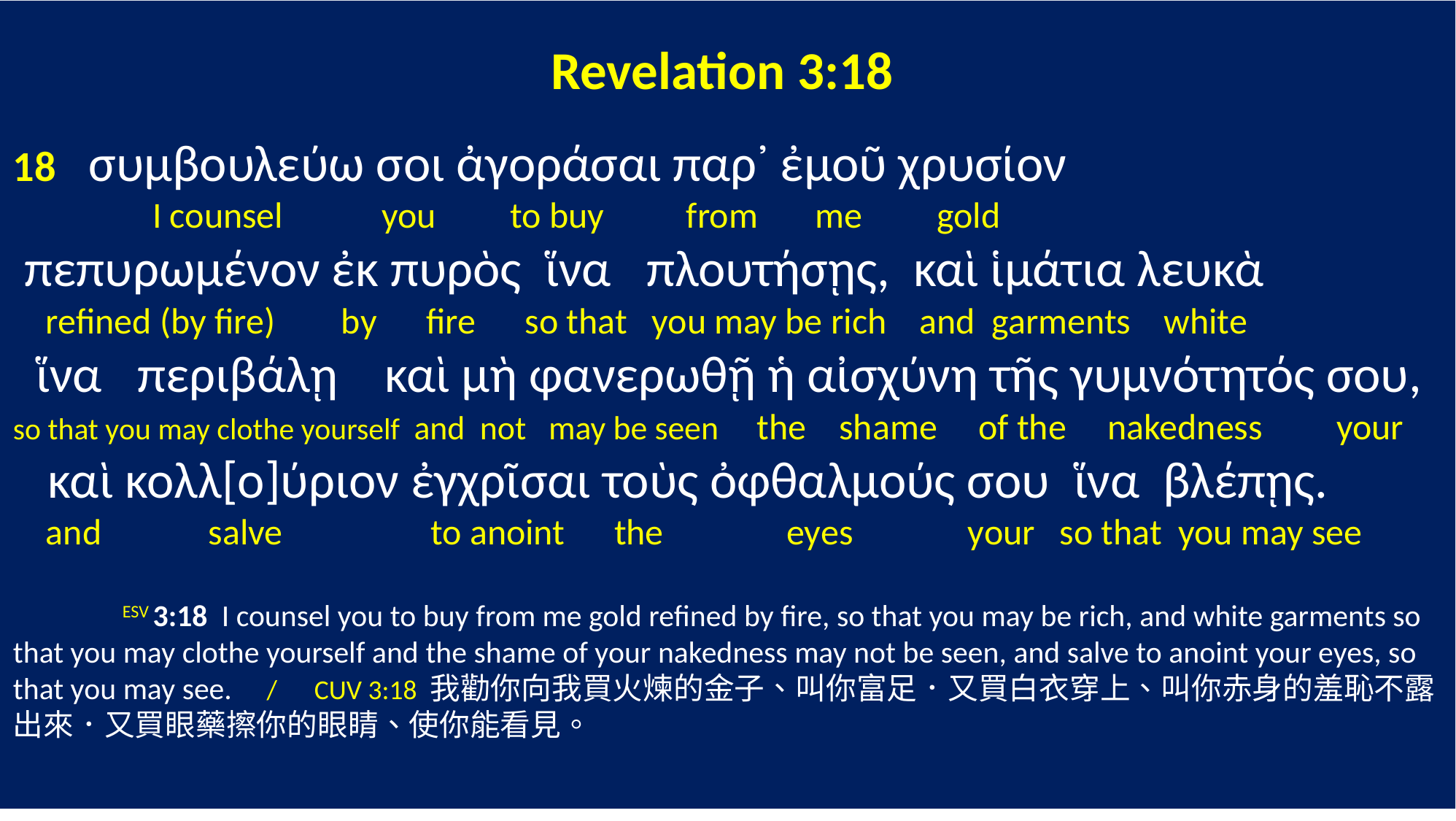

Revelation 3:18

18   συμβουλεύω σοι ἀγοράσαι παρ᾽ ἐμοῦ χρυσίον
                 I counsel            you         to buy          from       me         gold
 πεπυρωμένον ἐκ πυρὸς  ἵνα   πλουτήσῃς,  καὶ ἱμάτια λευκὰ
    refined (by fire)        by      fire      so that   you may be rich    and  garments    white
  ἵνα   περιβάλῃ    καὶ μὴ φανερωθῇ ἡ αἰσχύνη τῆς γυμνότητός σου,
so that you may clothe yourself  and  not   may be seen     the    shame     of the     nakedness         your
   καὶ κολλ[ο]ύριον ἐγχρῖσαι τοὺς ὀφθαλμούς σου  ἵνα  βλέπῃς.
    and             salve                  to anoint      the               eyes              your   so that  you may see

	ESV 3:18  I counsel you to buy from me gold refined by fire, so that you may be rich, and white garments so that you may clothe yourself and the shame of your nakedness may not be seen, and salve to anoint your eyes, so that you may see.     /      CUV 3:18 我勸你向我買火煉的金子、叫你富足．又買白衣穿上、叫你赤身的羞恥不露出來．又買眼藥擦你的眼睛、使你能看見。